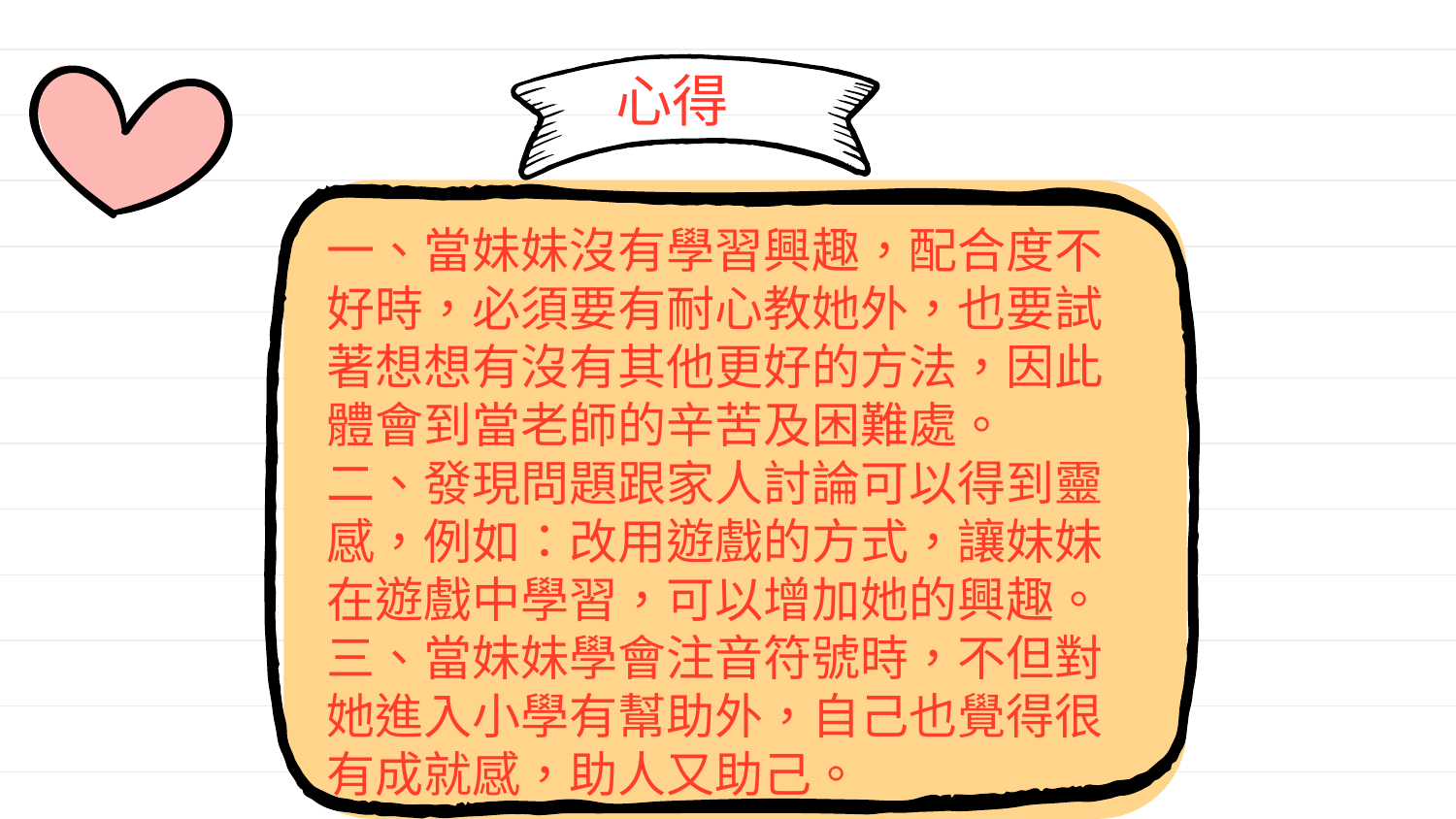

# 心得

一、當妹妹沒有學習興趣，配合度不好時，必須要有耐心教她外，也要試著想想有沒有其他更好的方法，因此體會到當老師的辛苦及困難處。
二、發現問題跟家人討論可以得到靈感，例如：改用遊戲的方式，讓妹妹在遊戲中學習，可以增加她的興趣。
三、當妹妹學會注音符號時，不但對她進入小學有幫助外，自己也覺得很有成就感，助人又助己。